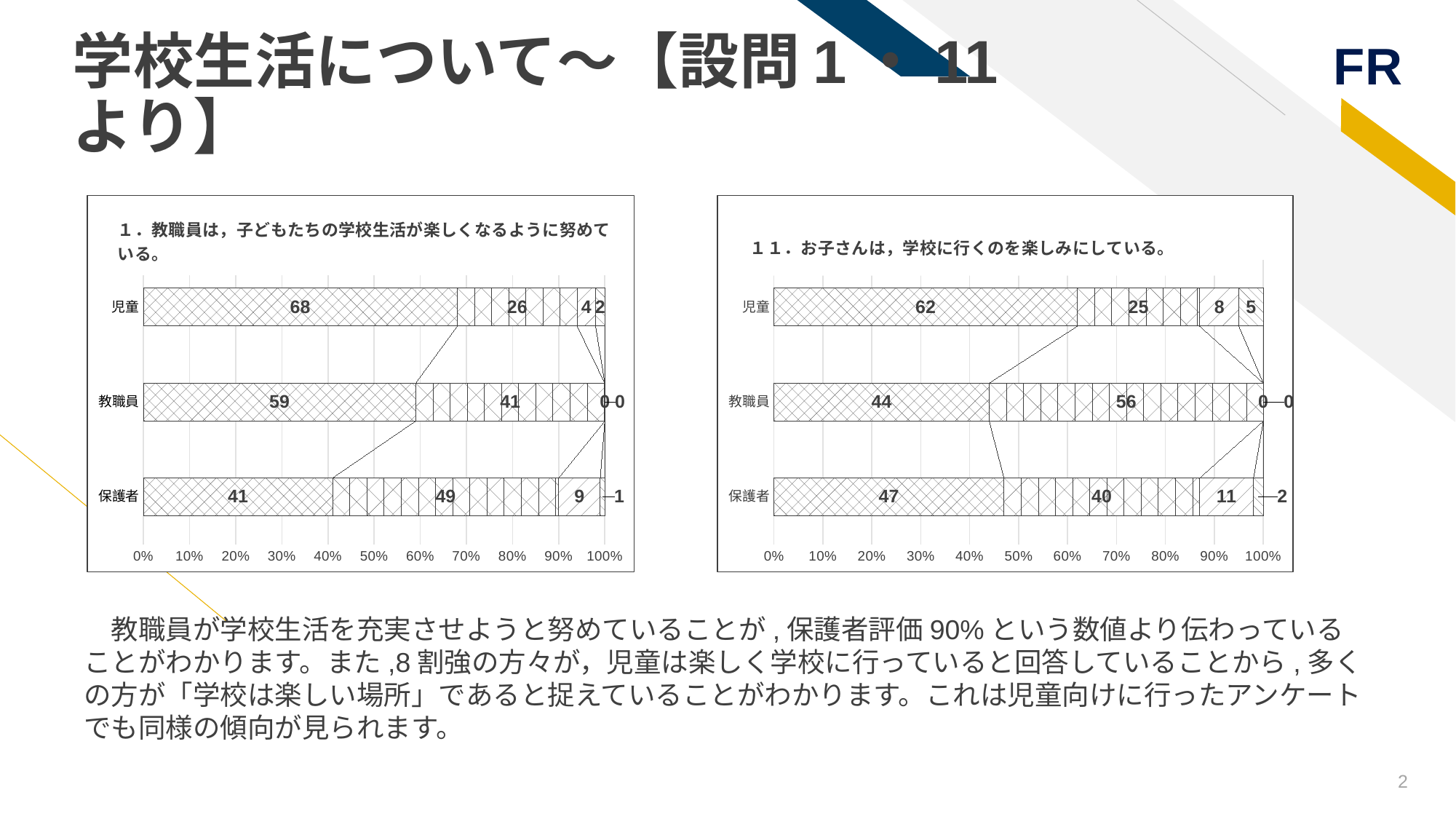

# 学校生活について～【設問1・11より】

### Chart: １．

| Category | そう思う | 大体そう思う | あまりそう思わない | そう思わない |
|---|---|---|---|---|
| 保護者 | 41.0 | 49.0 | 9.0 | 1.0 |
| 教職員 | 59.0 | 41.0 | 0.0 | 0.0 |
| 児童 | 68.0 | 26.0 | 4.0 | 2.0 |

### Chart: １１．

| Category | そう思う | 大体そう思う | あまりそう思わない | そう思わない |
|---|---|---|---|---|
| 保護者 | 47.0 | 40.0 | 11.0 | 2.0 |
| 教職員 | 44.0 | 56.0 | 0.0 | 0.0 |
| 児童 | 62.0 | 25.0 | 8.0 | 5.0 |
　教職員が学校生活を充実させようと努めていることが,保護者評価90%という数値より伝わっていることがわかります。また,8割強の方々が，児童は楽しく学校に行っていると回答していることから,多くの方が「学校は楽しい場所」であると捉えていることがわかります。これは児童向けに行ったアンケートでも同様の傾向が見られます。
2